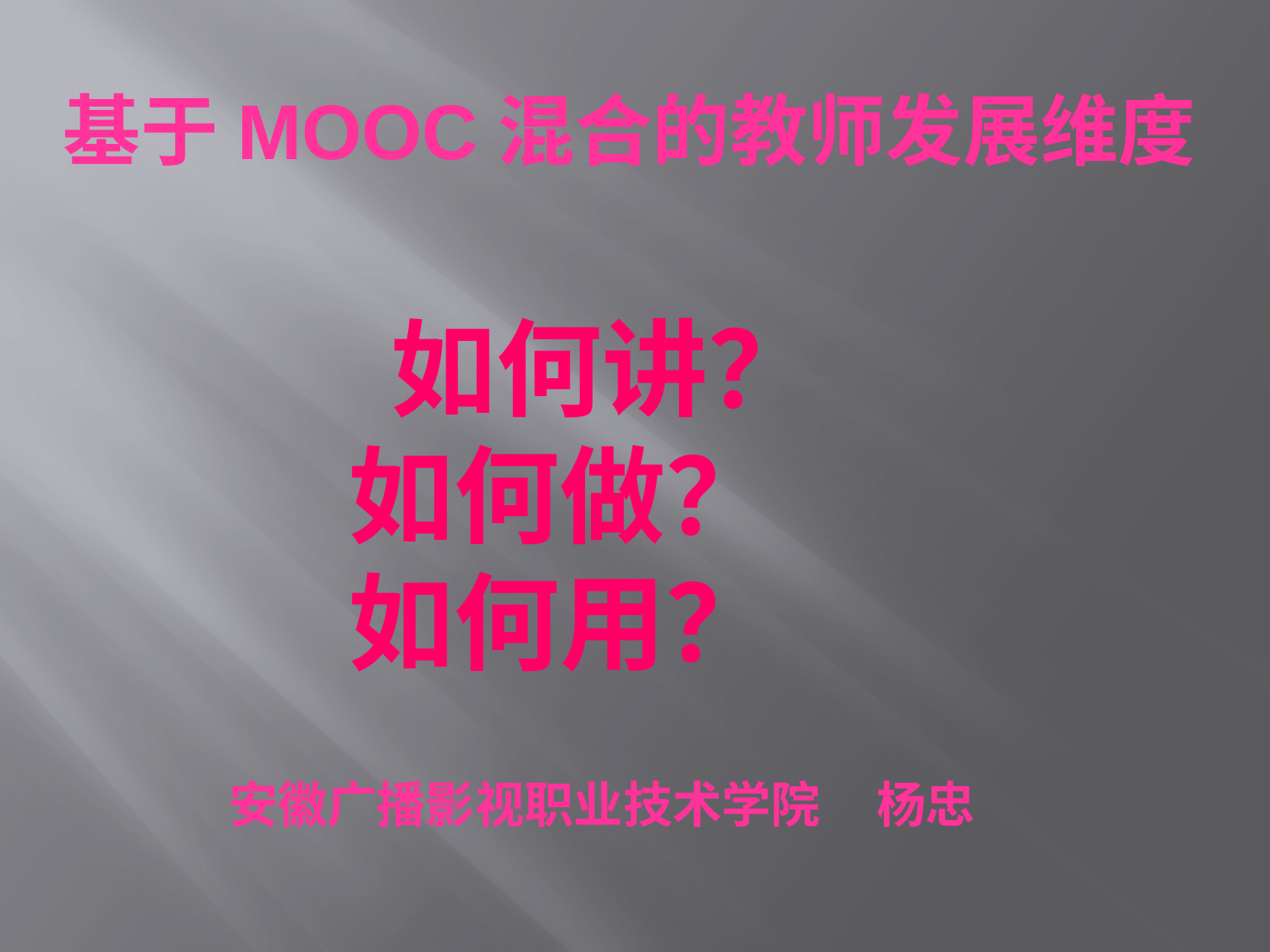

基于MOOC混合的教师发展维度

             如何讲？
           如何做？
           如何用？

           安徽广播影视职业技术学院     杨忠